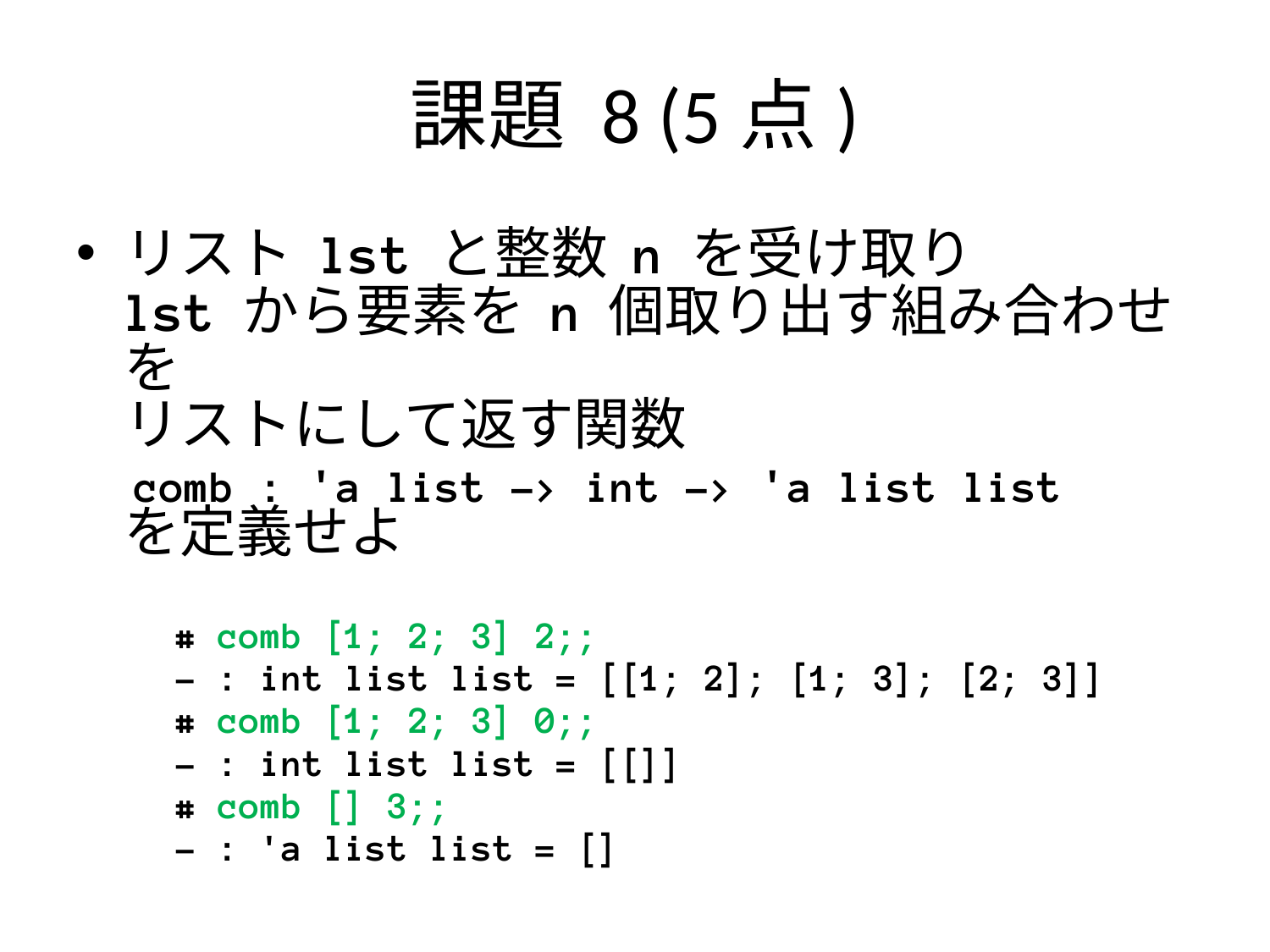

# 課題 8 (5点)
リスト lst と整数 n を受け取り
lst から要素を n 個取り出す組み合わせを
リストにして返す関数
  comb : 'a list -> int -> 'a list list
を定義せよ

# comb [1; 2; 3] 2;;
- : int list list = [[1; 2]; [1; 3]; [2; 3]]
# comb [1; 2; 3] 0;;
- : int list list = [[]]
# comb [] 3;;
- : 'a list list = []